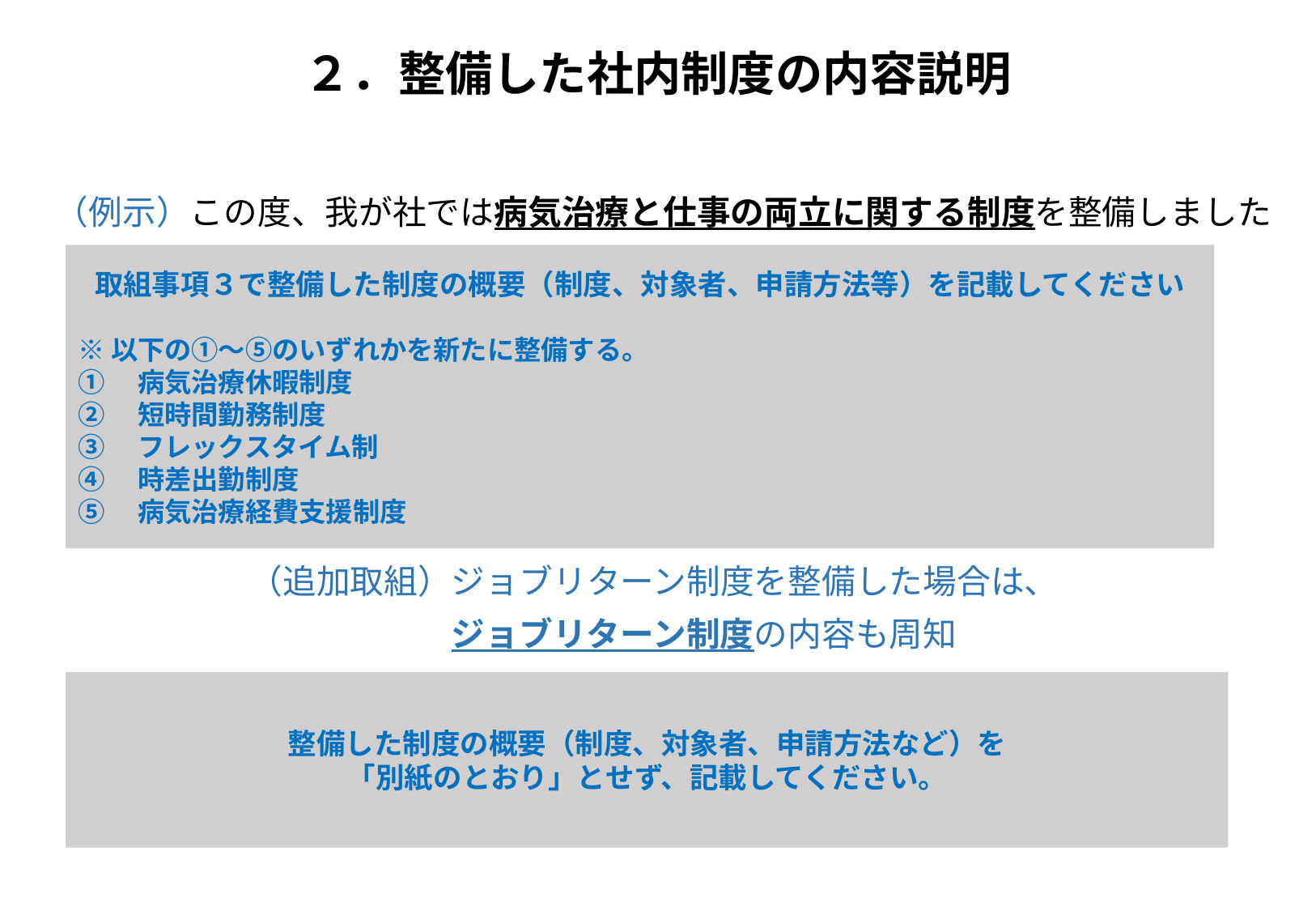

２．整備した社内制度の内容説明
（例示）この度、我が社では病気治療と仕事の両立に関する制度を整備しました
取組事項３で整備した制度の概要（制度、対象者、申請方法等）を記載してください

※以下の➀～⑤のいずれかを新たに整備する。
①　病気治療休暇制度
②　短時間勤務制度
③　フレックスタイム制
④　時差出勤制度
⑤　病気治療経費支援制度
（追加取組）ジョブリターン制度を整備した場合は、
　　　　　　ジョブリターン制度の内容も周知

整備した制度の概要（制度、対象者、申請方法など）を
「別紙のとおり」とせず、記載してください。